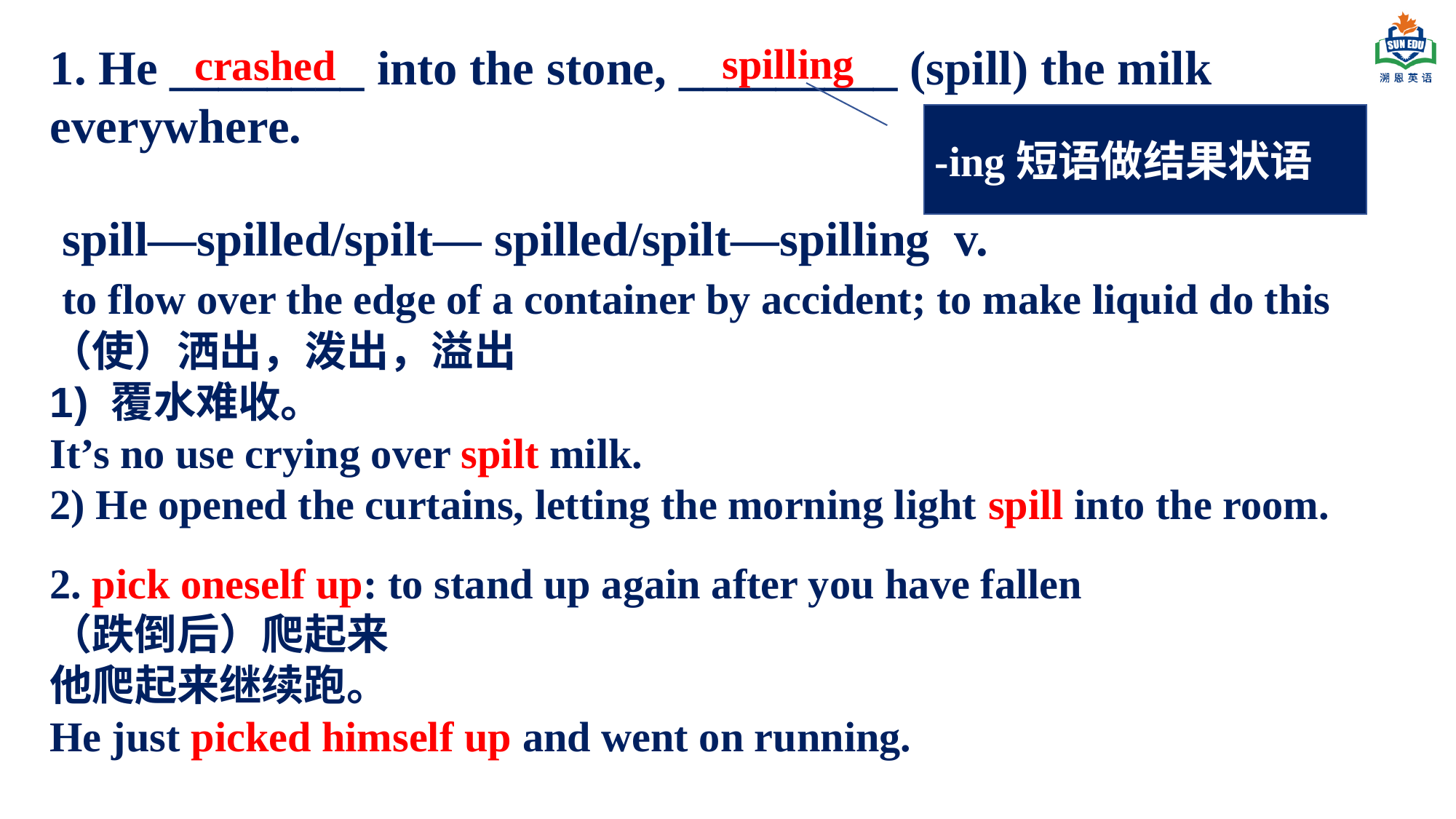

spilling
1. He ________ into the stone, _________ (spill) the milk everywhere.
crashed
-ing短语做结果状语
 spill—spilled/spilt— spilled/spilt—spilling  v.
 to flow over the edge of a container by accident; to make liquid do this
（使）洒出，泼出，溢出
覆水难收。
It’s no use crying over spilt milk.
2) He opened the curtains, letting the morning light spill into the room.
2. pick oneself up: to stand up again after you have fallen
（跌倒后）爬起来
他爬起来继续跑。
He just picked himself up and went on running.